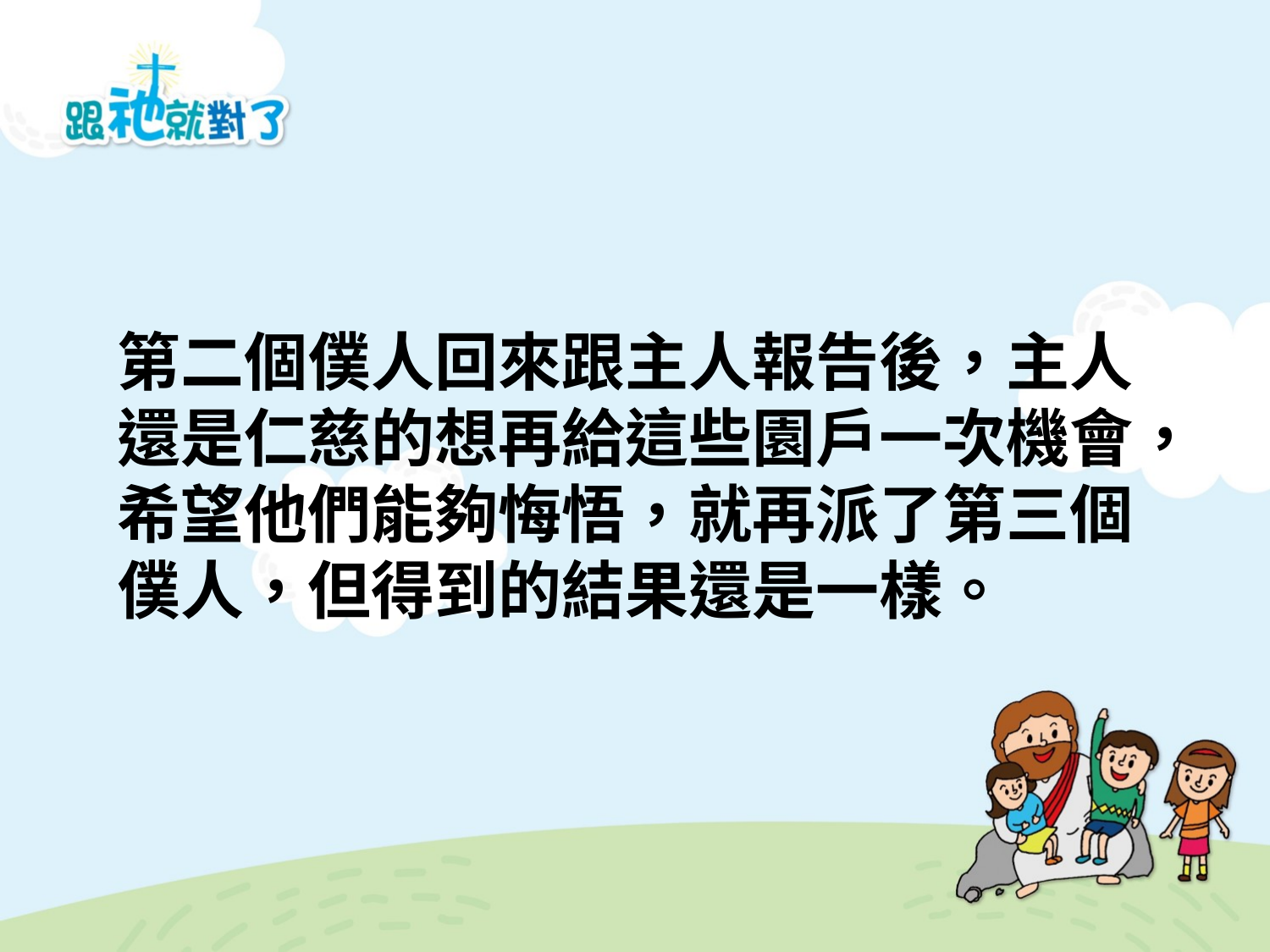

第二個僕人回來跟主人報告後，主人還是仁慈的想再給這些園戶一次機會，希望他們能夠悔悟，就再派了第三個僕人，但得到的結果還是一樣。